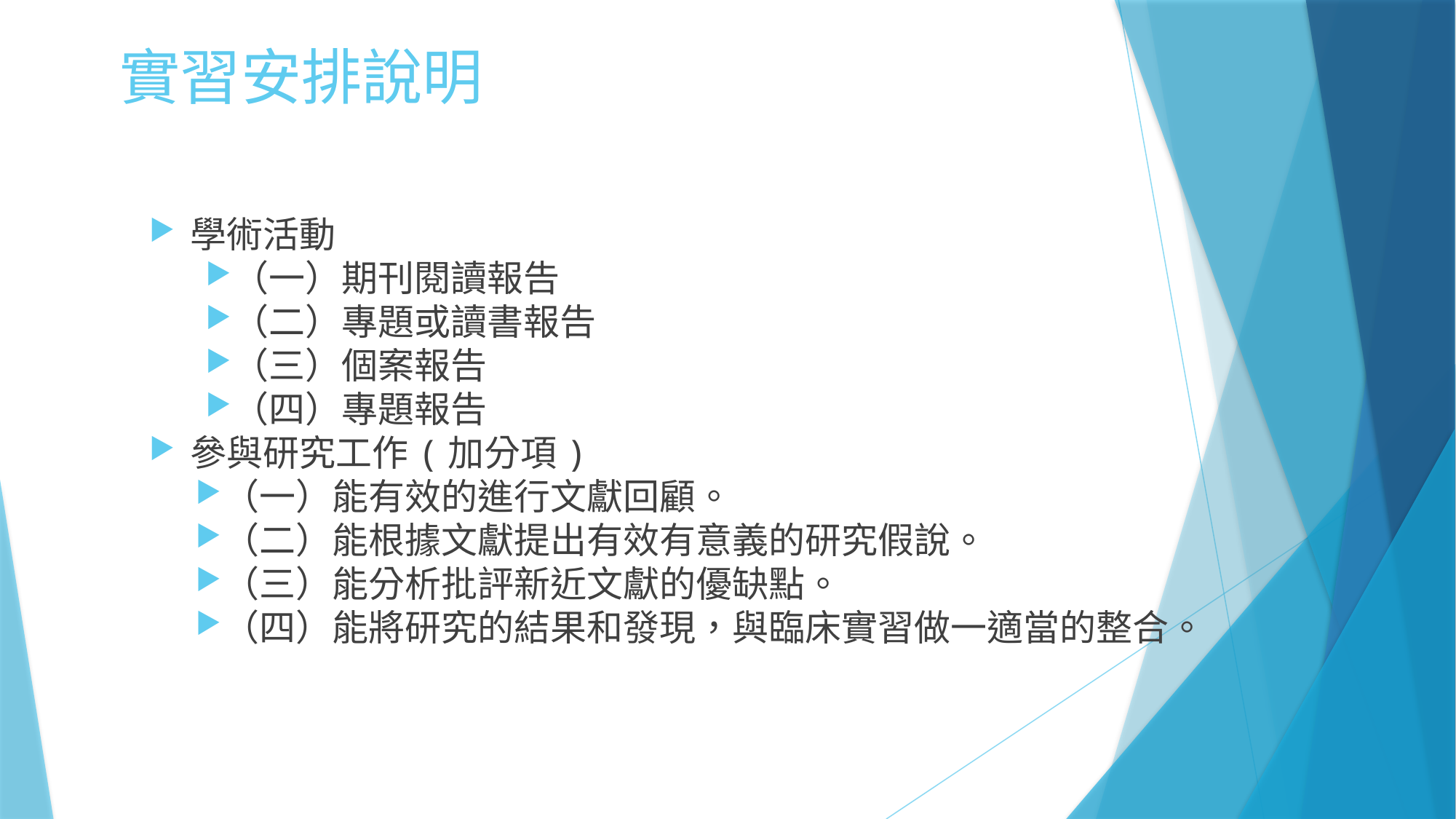

# 實習安排說明
學術活動
（一）期刊閱讀報告
（二）專題或讀書報告
（三）個案報告
（四）專題報告
參與研究工作(加分項)
（一）能有效的進行文獻回顧。
（二）能根據文獻提出有效有意義的研究假說。
（三）能分析批評新近文獻的優缺點。
（四）能將研究的結果和發現，與臨床實習做一適當的整合。